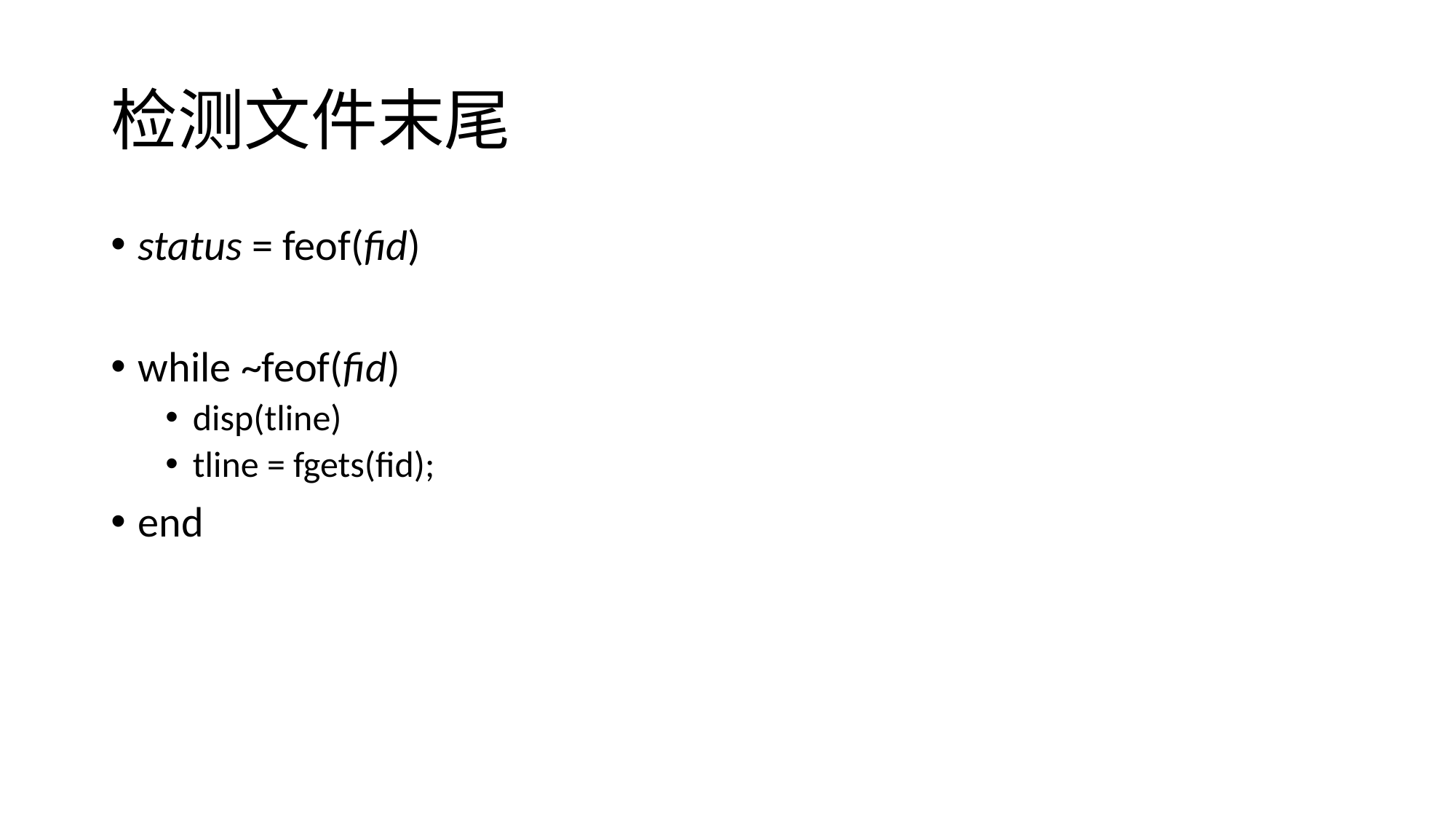

# 检测文件末尾
status = feof(fid)

while ~feof(fid)
disp(tline)
tline = fgets(fid);
end